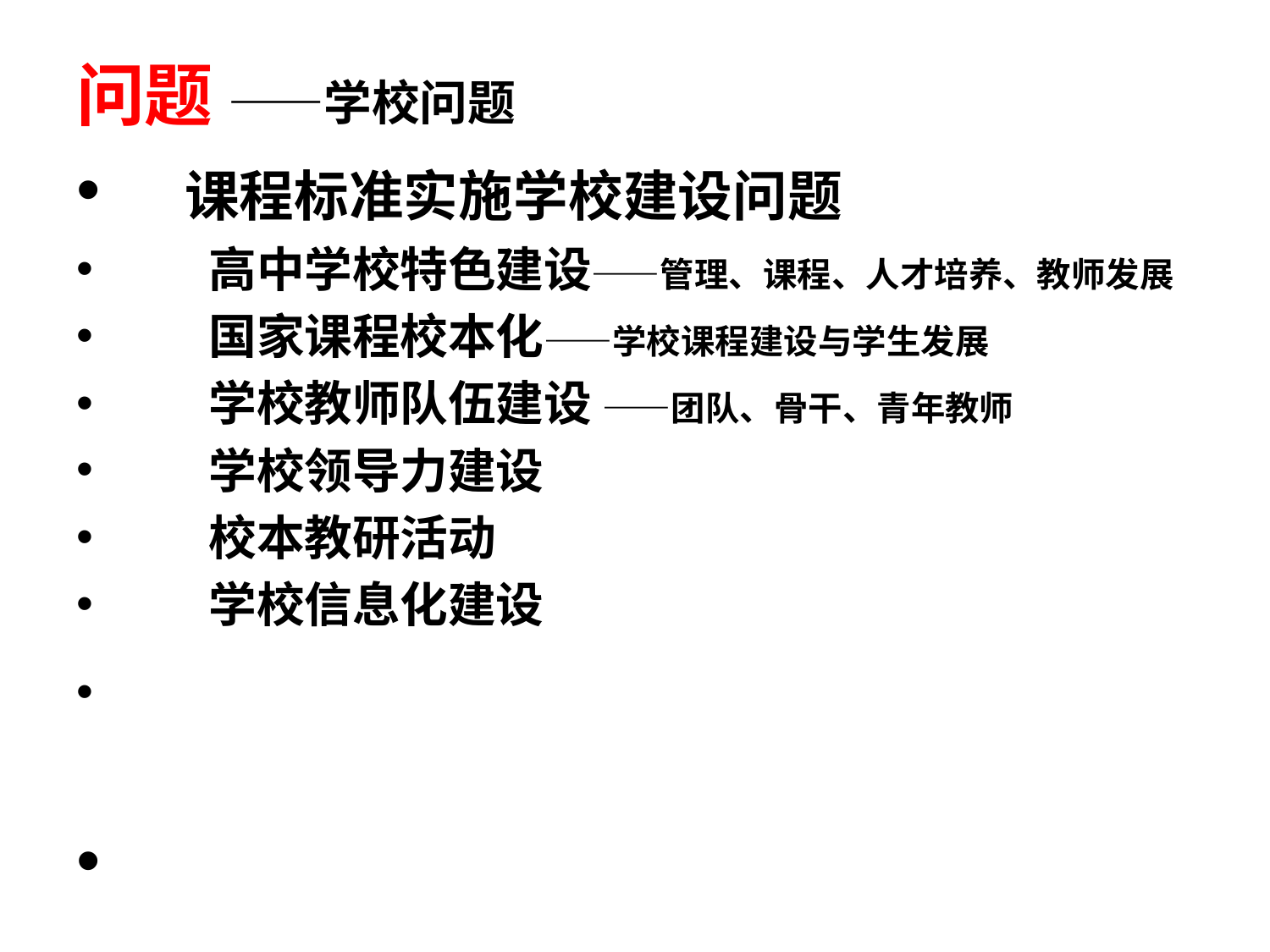

问题 ——学校问题
   课程标准实施学校建设问题
       高中学校特色建设——管理、课程、人才培养、教师发展
       国家课程校本化——学校课程建设与学生发展
       学校教师队伍建设 ——团队、骨干、青年教师
       学校领导力建设
       校本教研活动
       学校信息化建设